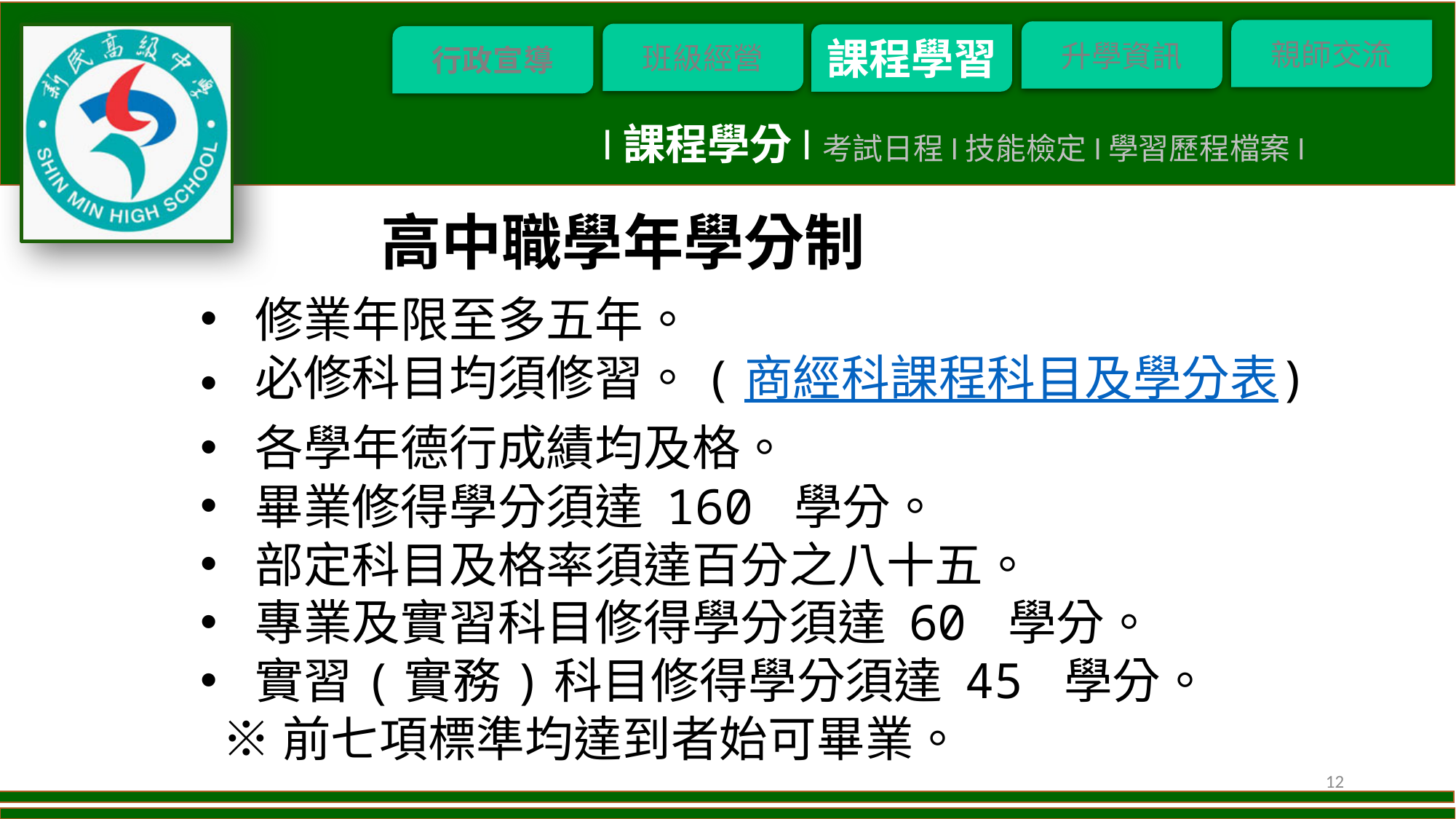

l課程學分l考試日程l技能檢定l學習歷程檔案l
高中職學年學分制
修業年限至多五年。
必修科目均須修習。(商經科課程科目及學分表)
各學年德行成績均及格。
畢業修得學分須達 160 學分。
部定科目及格率須達百分之八十五。
專業及實習科目修得學分須達 60 學分。
實習(實務)科目修得學分須達 45 學分。
  ※前七項標準均達到者始可畢業。
12